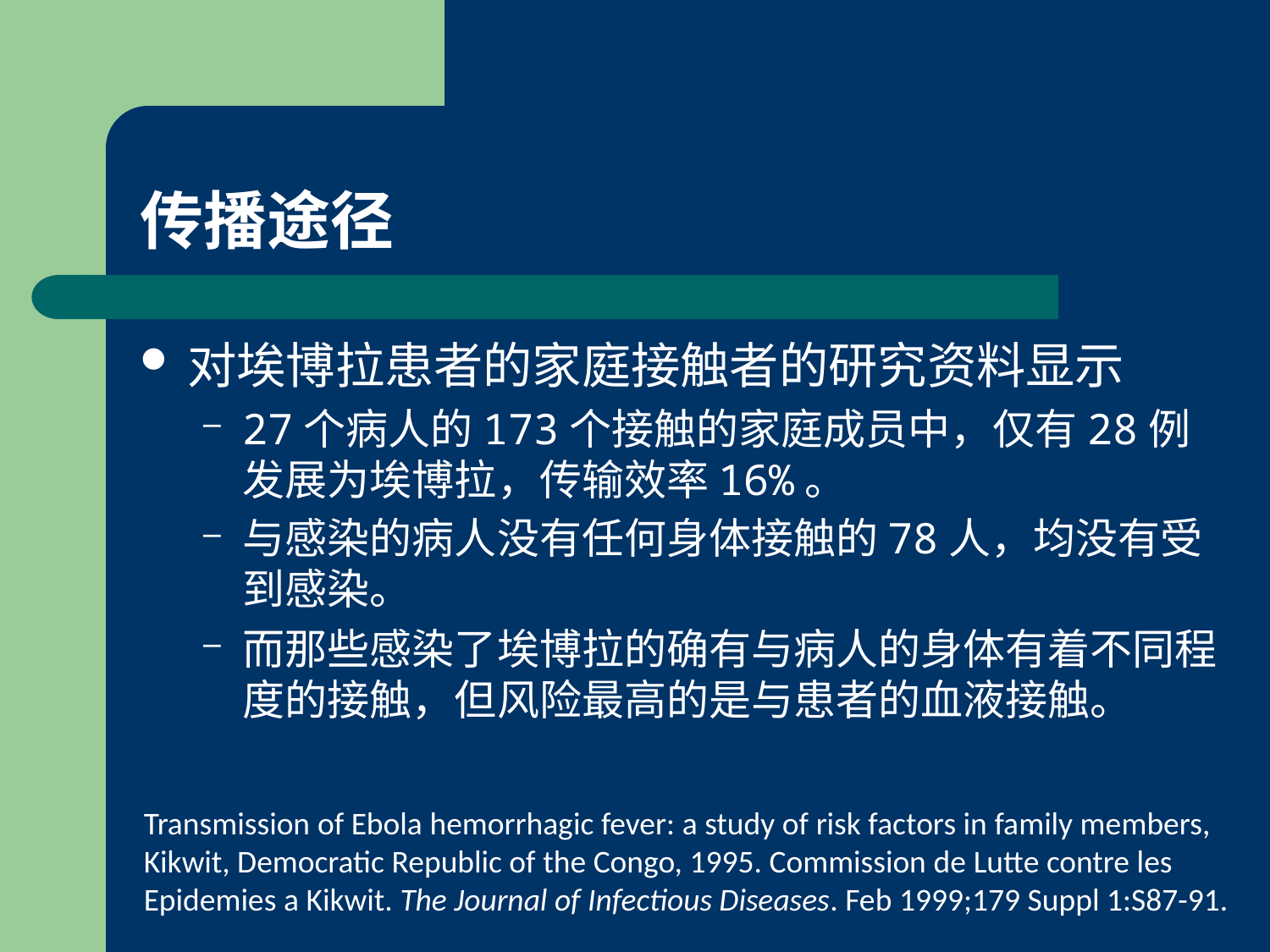

# 传播途径
对埃博拉患者的家庭接触者的研究资料显示
27个病人的173个接触的家庭成员中，仅有28例发展为埃博拉，传输效率16%。
与感染的病人没有任何身体接触的78人，均没有受到感染。
而那些感染了埃博拉的确有与病人的身体有着不同程度的接触，但风险最高的是与患者的血液接触。

Transmission of Ebola hemorrhagic fever: a study of risk factors in family members, Kikwit, Democratic Republic of the Congo, 1995. Commission de Lutte contre les Epidemies a Kikwit. The Journal of Infectious Diseases. Feb 1999;179 Suppl 1:S87-91.